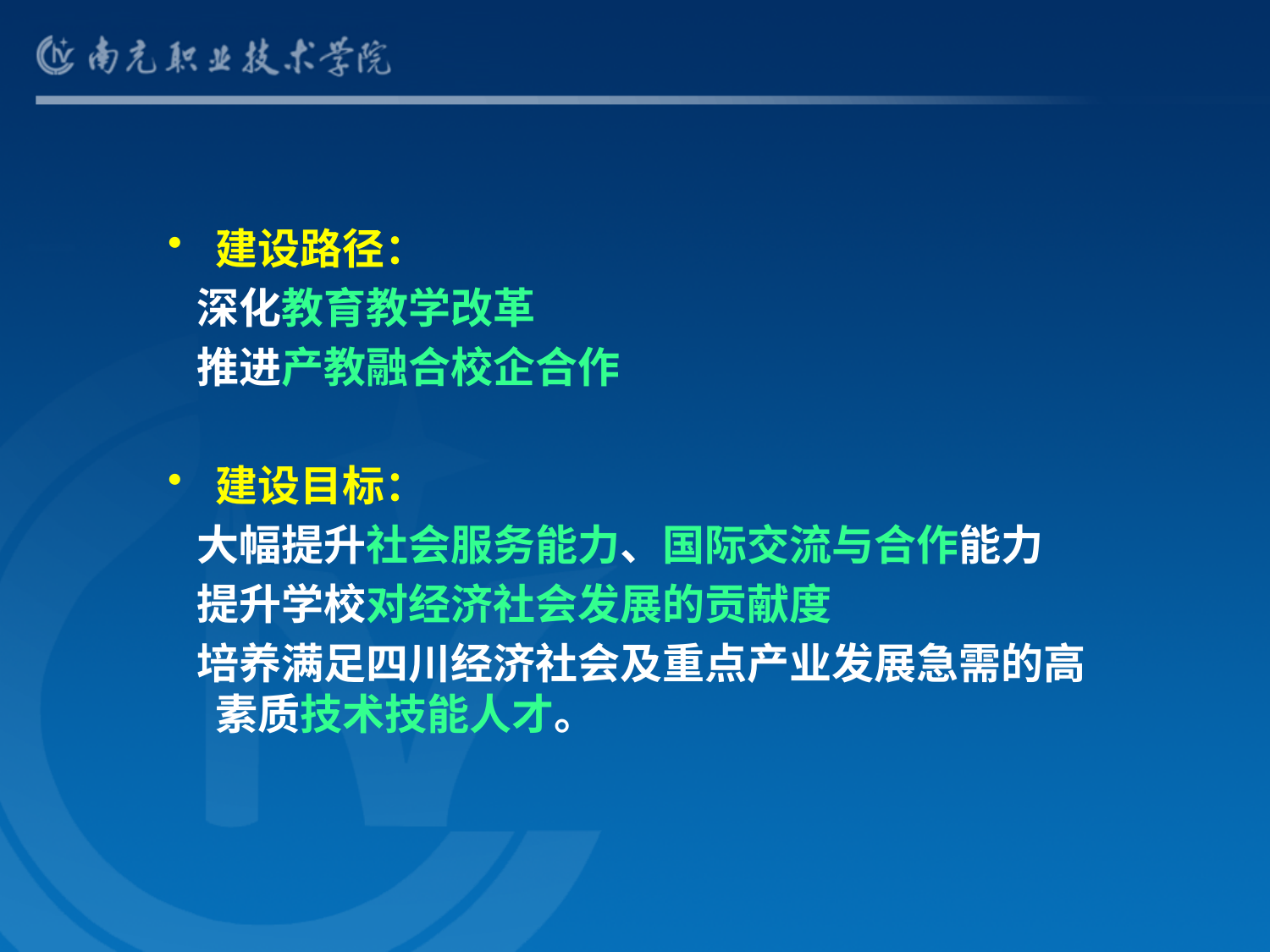

#
建设路径：
  深化教育教学改革
  推进产教融合校企合作

建设目标：
  大幅提升社会服务能力、国际交流与合作能力
  提升学校对经济社会发展的贡献度
  培养满足四川经济社会及重点产业发展急需的高素质技术技能人才。